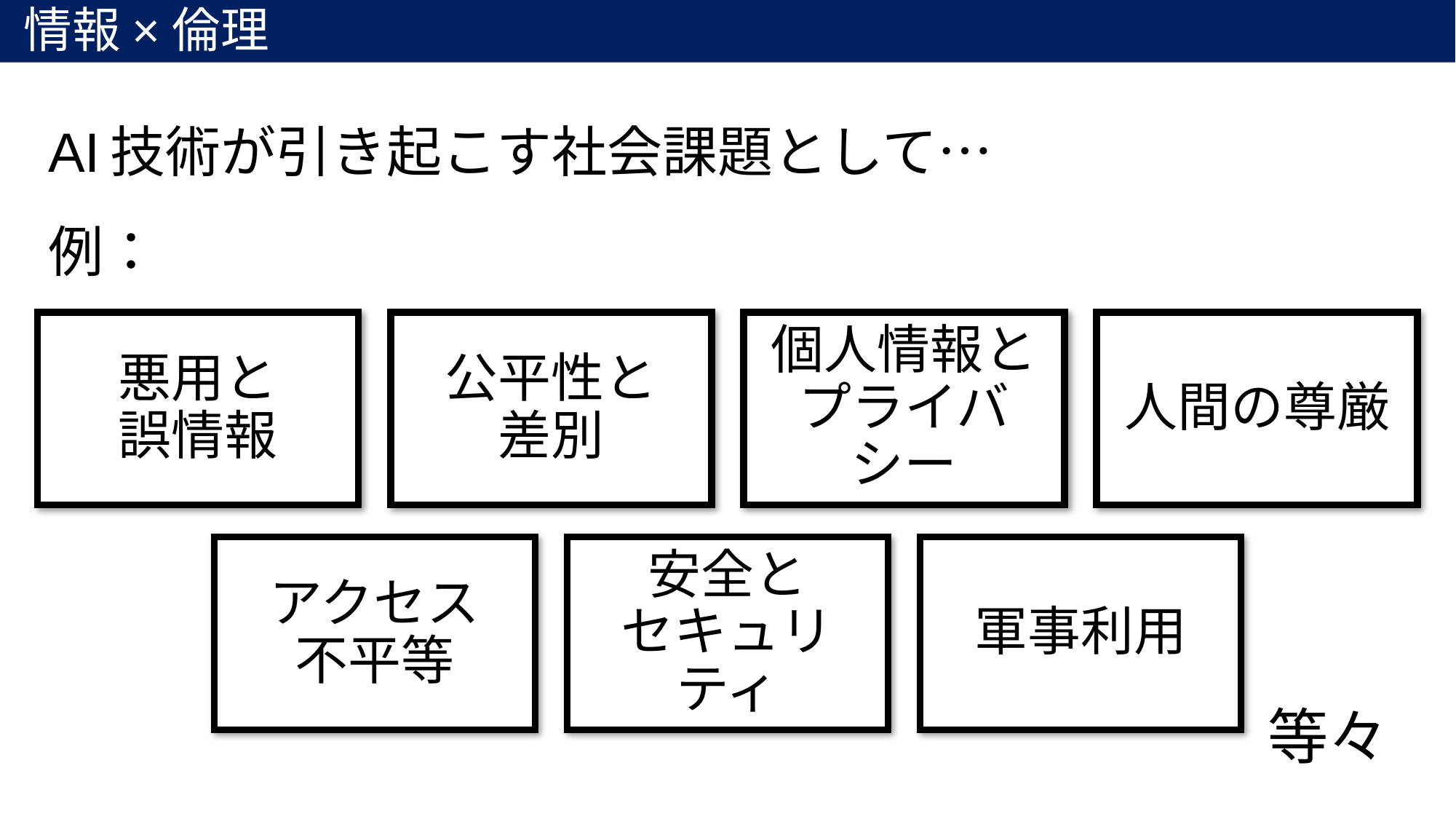

情報×倫理
# AI技術が引き起こす社会課題として… 例：
悪用と
誤情報
公平性と
差別
個人情報と
プライバシー
人間の尊厳
アクセス
不平等
安全と
セキュリティ
軍事利用
等々